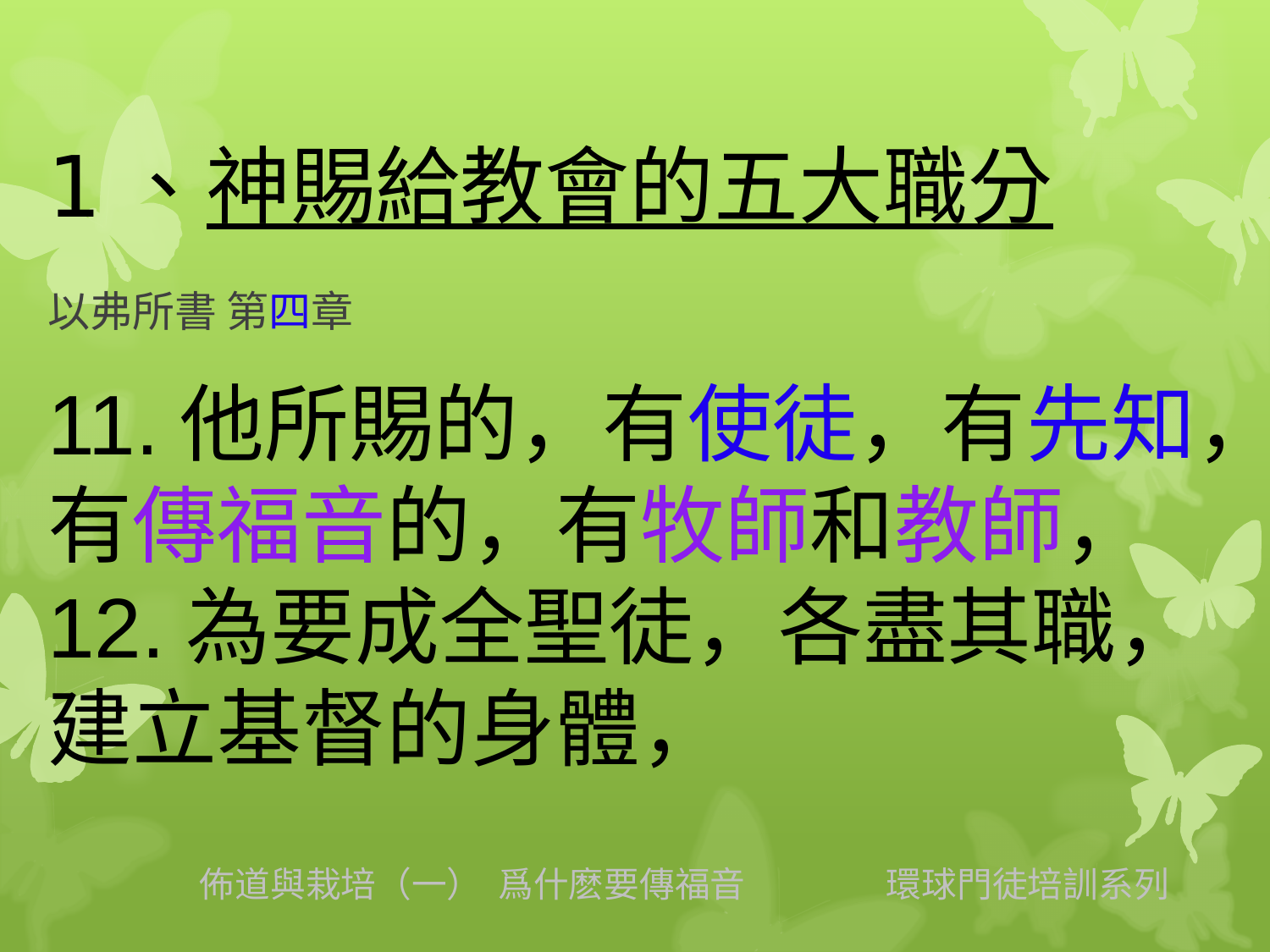

1、神賜給教會的五大職分

以弗所書 第四章
11.他所賜的，有使徒，有先知，有傳福音的，有牧師和教師， 12.為要成全聖徒，各盡其職，建立基督的身體，